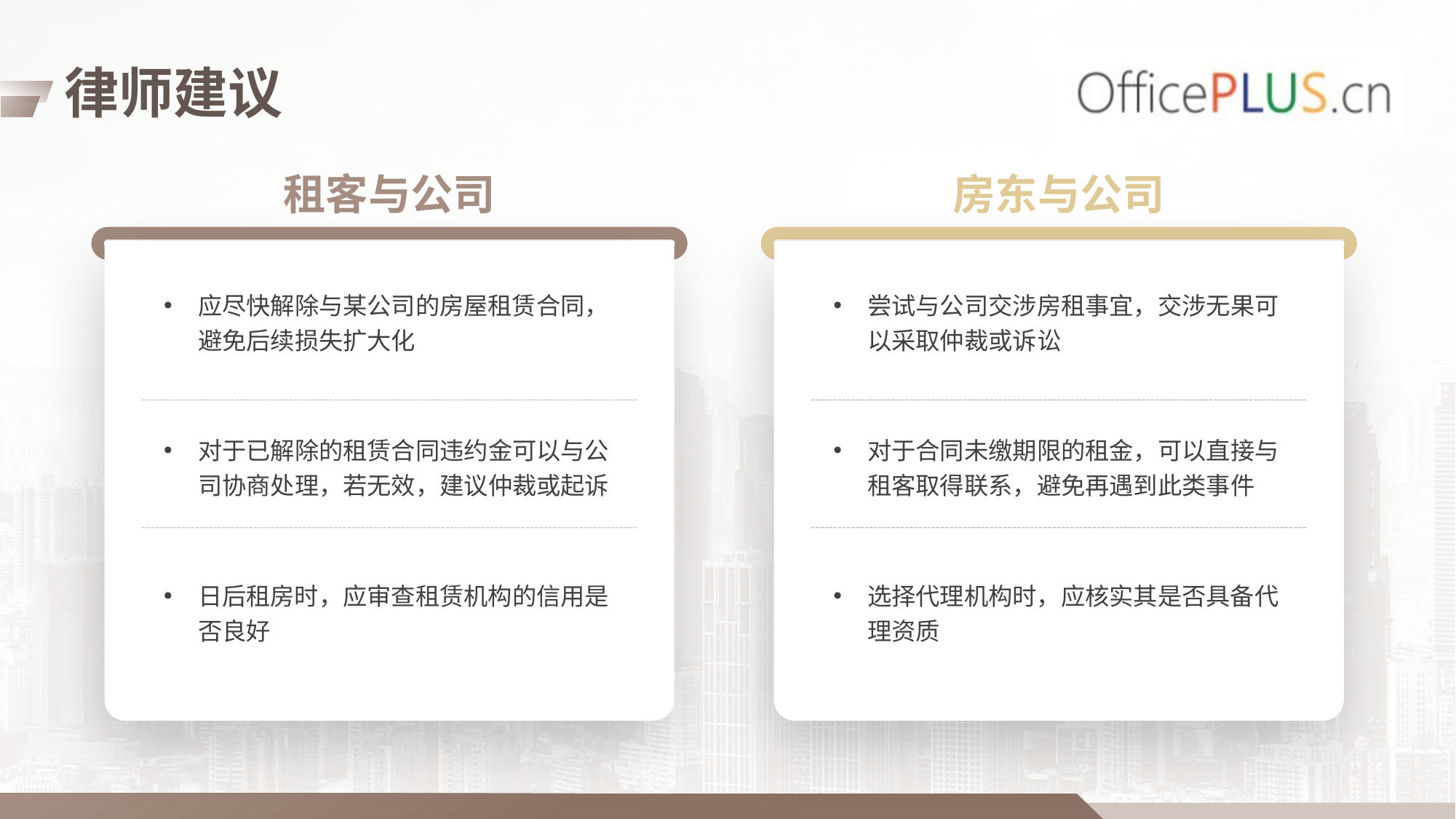

律师建议
租客与公司
房东与公司

应尽快解除与某公司的房屋租赁合同，避免后续损失扩大化
尝试与公司交涉房租事宜，交涉无果可以采取仲裁或诉讼
对于已解除的租赁合同违约金可以与公司协商处理，若无效，建议仲裁或起诉
对于合同未缴期限的租金，可以直接与租客取得联系，避免再遇到此类事件
日后租房时，应审查租赁机构的信用是否良好
选择代理机构时，应核实其是否具备代理资质